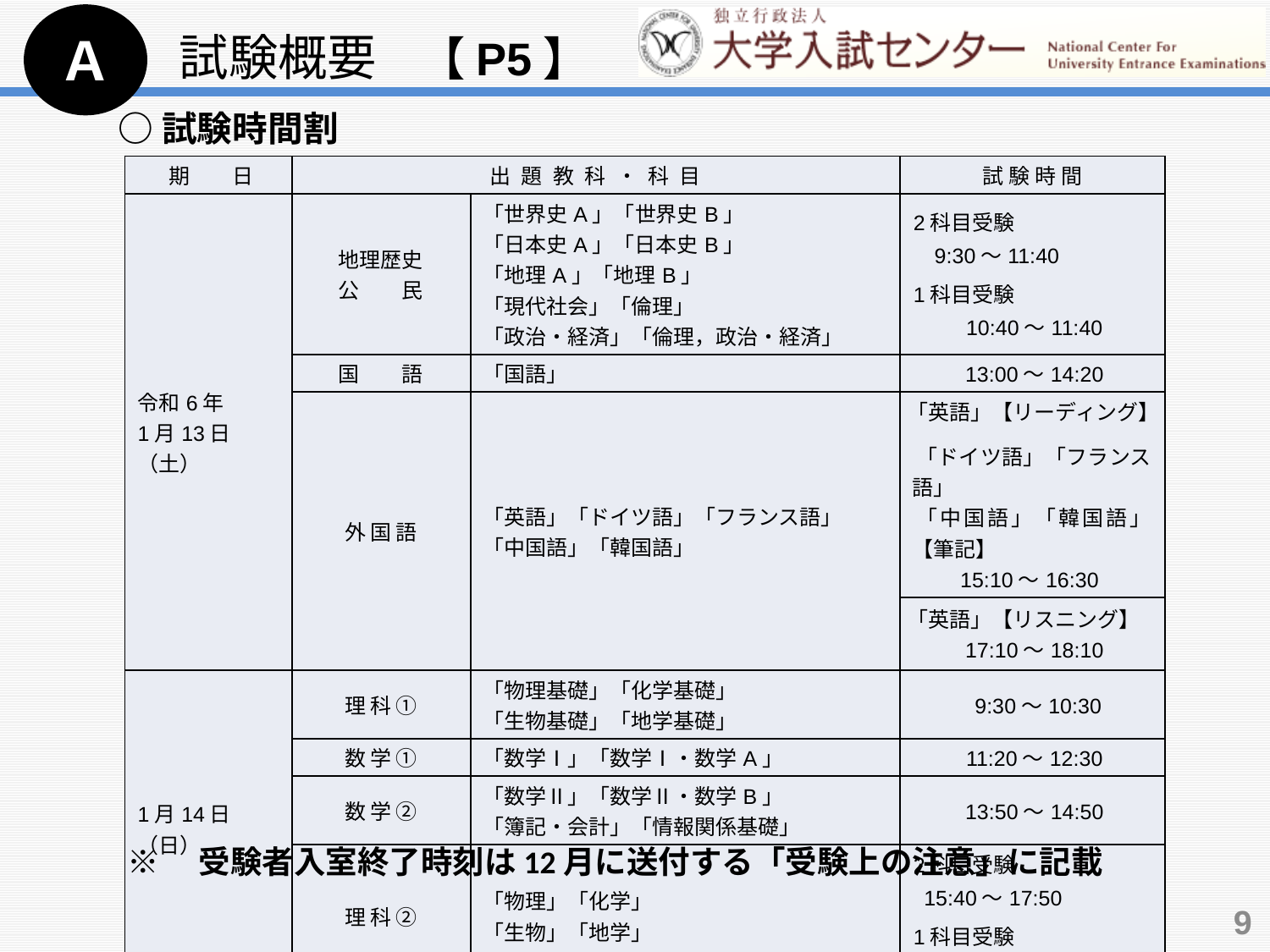

Ａ
試験概要　【P5】
○試験時間割
| 期　　日 | 出題教科・科目 |  | 試験時間 |
| --- | --- | --- | --- |
| 令和6年 1月13日（土） | 地理歴史 公　　民 | 「世界史A」「世界史B」 「日本史A」「日本史B」 「地理A」「地理B」 「現代社会」「倫理」 「政治・経済」「倫理，政治・経済」 | 2科目受験 9:30～11:40　　　　 1科目受験 10:40～11:40 |
|  | 国　　語 | 「国語」 | 13:00～14:20 |
|  | 外国語 | 「英語」「ドイツ語」「フランス語」 「中国語」「韓国語」 | 「英語」【リーディング】 「ドイツ語」「フランス語」 「中国語」「韓国語」【筆記】 15:10～16:30 |
|  |  |  | 「英語」【リスニング】 17:10～18:10 |
| 1月14日（日） | 理科① | 「物理基礎」「化学基礎」 「生物基礎」「地学基礎」 | 9:30～10:30 |
|  | 数学① | 「数学Ⅰ」「数学Ⅰ・数学A」 | 11:20～12:30 |
|  | 数学② | 「数学Ⅱ」「数学Ⅱ・数学B」 「簿記・会計」「情報関係基礎」 | 13:50～14:50 |
|  | 理科② | 「物理」「化学」 「生物」「地学」 | 2科目受験 15:40～17:50　　　　 1科目受験 16:50～17:50 |
※　受験者入室終了時刻は12月に送付する「受験上の注意」に記載
9